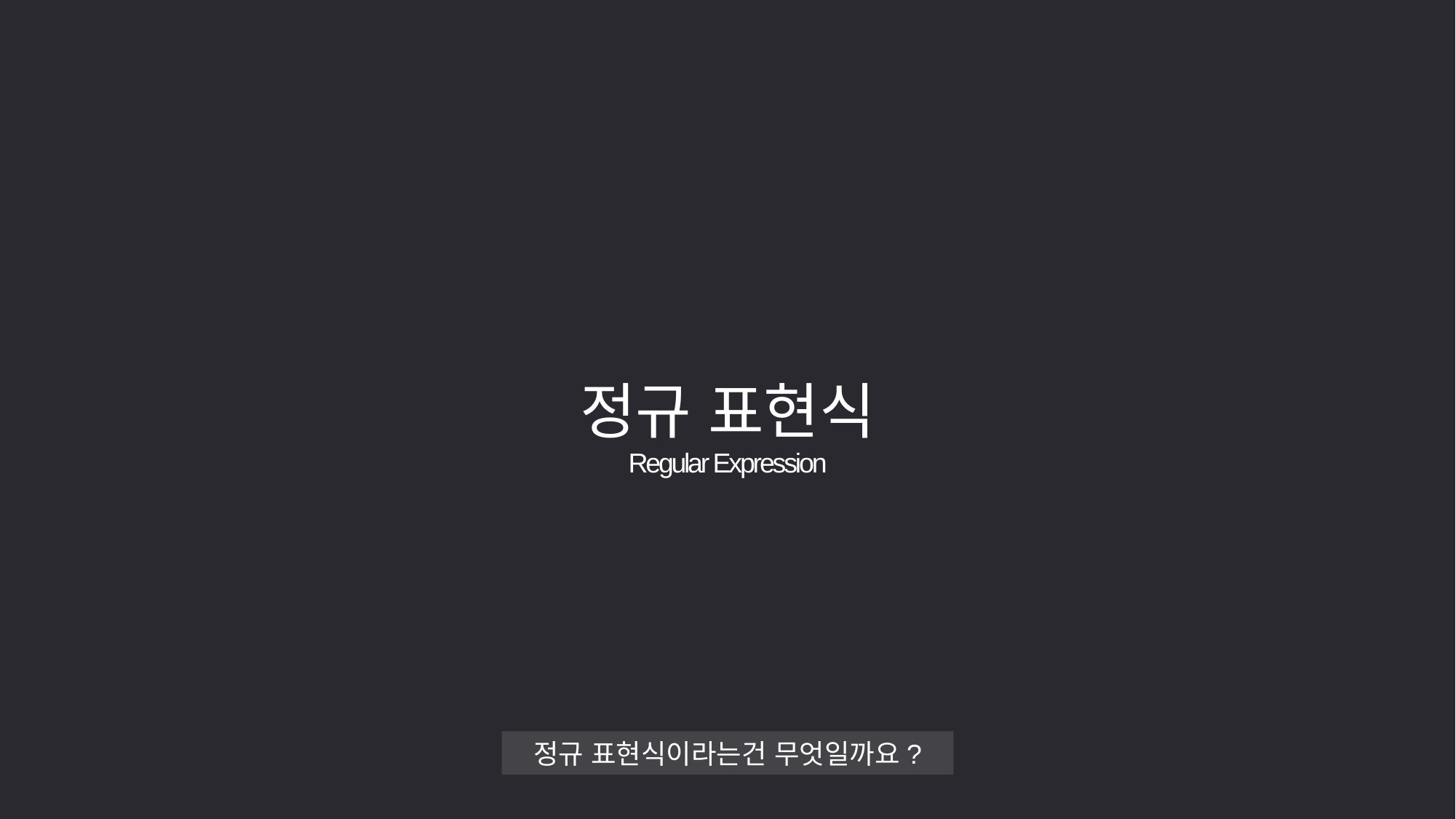

정규 표현식
Regular Expression
정규 표현식이라는건 무엇일까요?